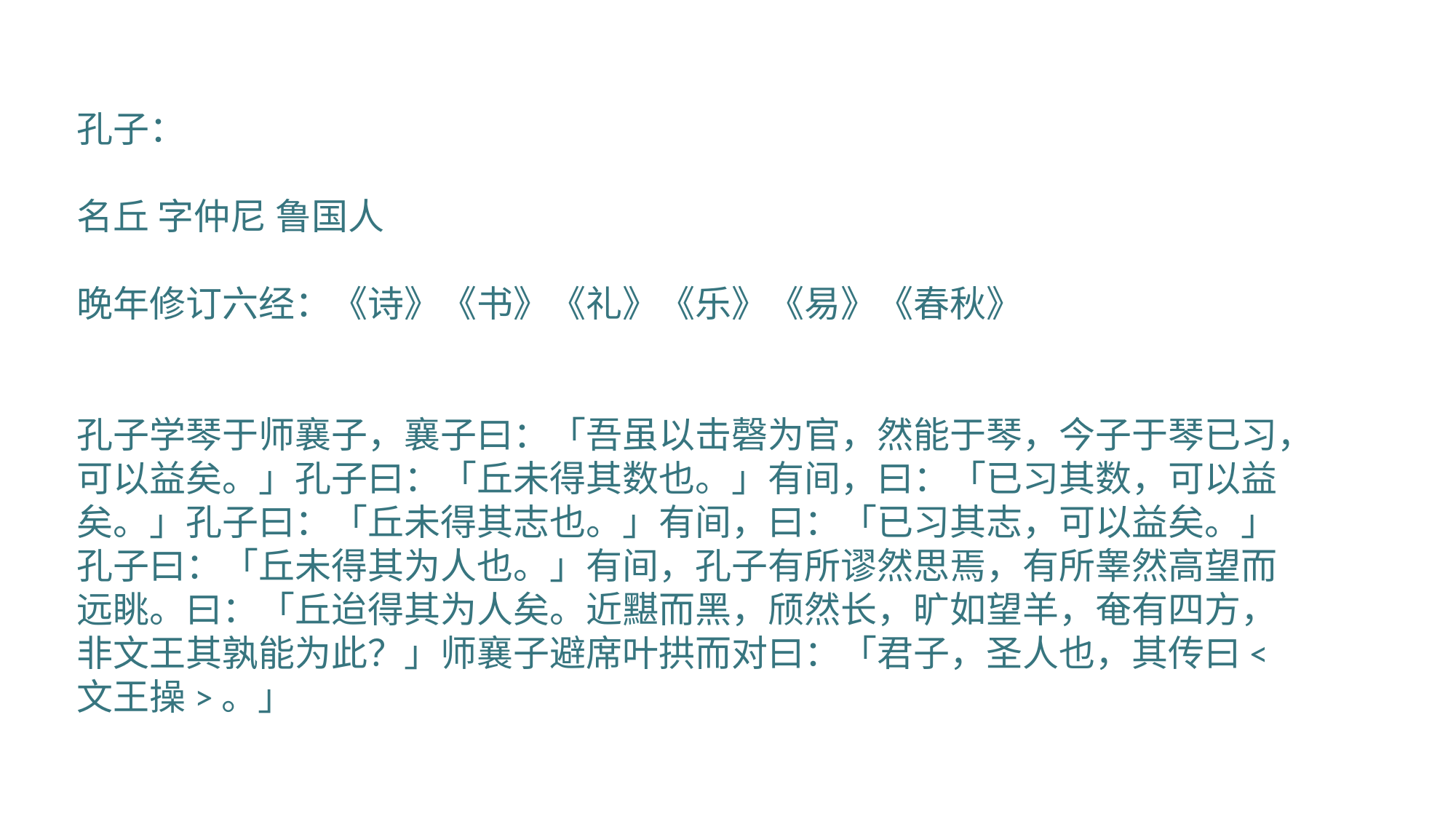

孔子：

名丘 字仲尼 鲁国人

晚年修订六经：《诗》《书》《礼》《乐》《易》《春秋》

孔子学琴于师襄子，襄子曰：「吾虽以击磬为官，然能于琴，今子于琴已习，可以益矣。」孔子曰：「丘未得其数也。」有间，曰：「已习其数，可以益矣。」孔子曰：「丘未得其志也。」有间，曰：「已习其志，可以益矣。」孔子曰：「丘未得其为人也。」有间，孔子有所谬然思焉，有所睾然高望而远眺。曰：「丘迨得其为人矣。近黮而黑，颀然长，旷如望羊，奄有四方，非文王其孰能为此？」师襄子避席叶拱而对曰：「君子，圣人也，其传曰<文王操>。」